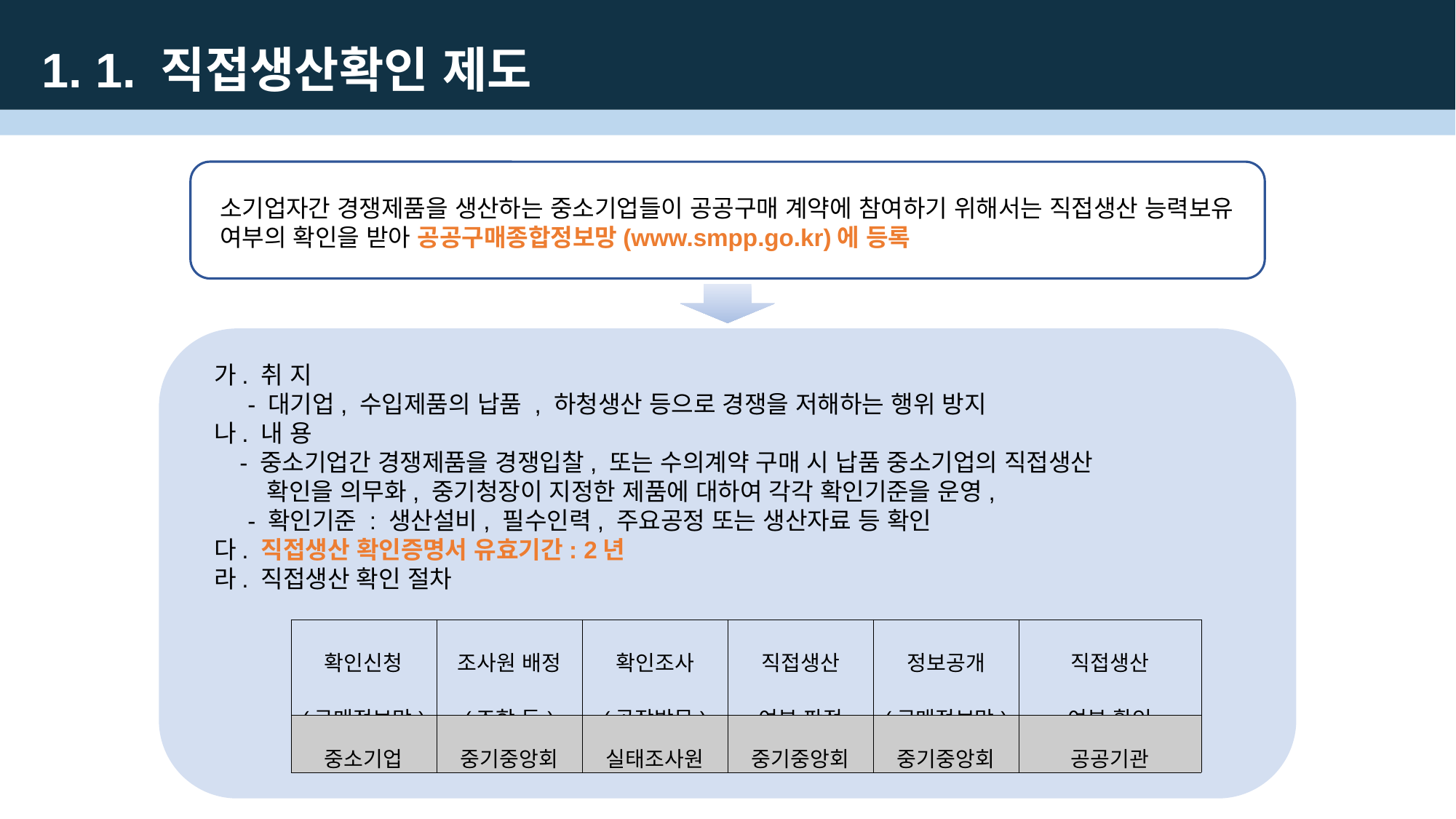

1. 1. 직접생산확인 제도

소기업자간 경쟁제품을 생산하는 중소기업들이 공공구매 계약에 참여하기 위해서는 직접생산 능력보유 여부의 확인을 받아 공공구매종합정보망(www.smpp.go.kr)에 등록

가. 취 지
     - 대기업, 수입제품의 납품 , 하청생산 등으로 경쟁을 저해하는 행위 방지
나. 내 용
       - 중소기업간 경쟁제품을 경쟁입찰, 또는 수의계약 구매 시 납품 중소기업의 직접생산
       확인을 의무화, 중기청장이 지정한 제품에 대하여 각각 확인기준을 운영,
     - 확인기준 : 생산설비, 필수인력, 주요공정 또는 생산자료 등 확인
다. 직접생산 확인증명서 유효기간: 2년
라. 직접생산 확인 절차

| 확인신청 (구매정보망) | 조사원 배정 (조합 등) | 확인조사 (공장방문) | 직접생산 여부 판정 | 정보공개 (구매정보망) | 직접생산 여부 확인 |
| --- | --- | --- | --- | --- | --- |
| 중소기업 | 중기중앙회 | 실태조사원 | 중기중앙회 | 중기중앙회 | 공공기관 |